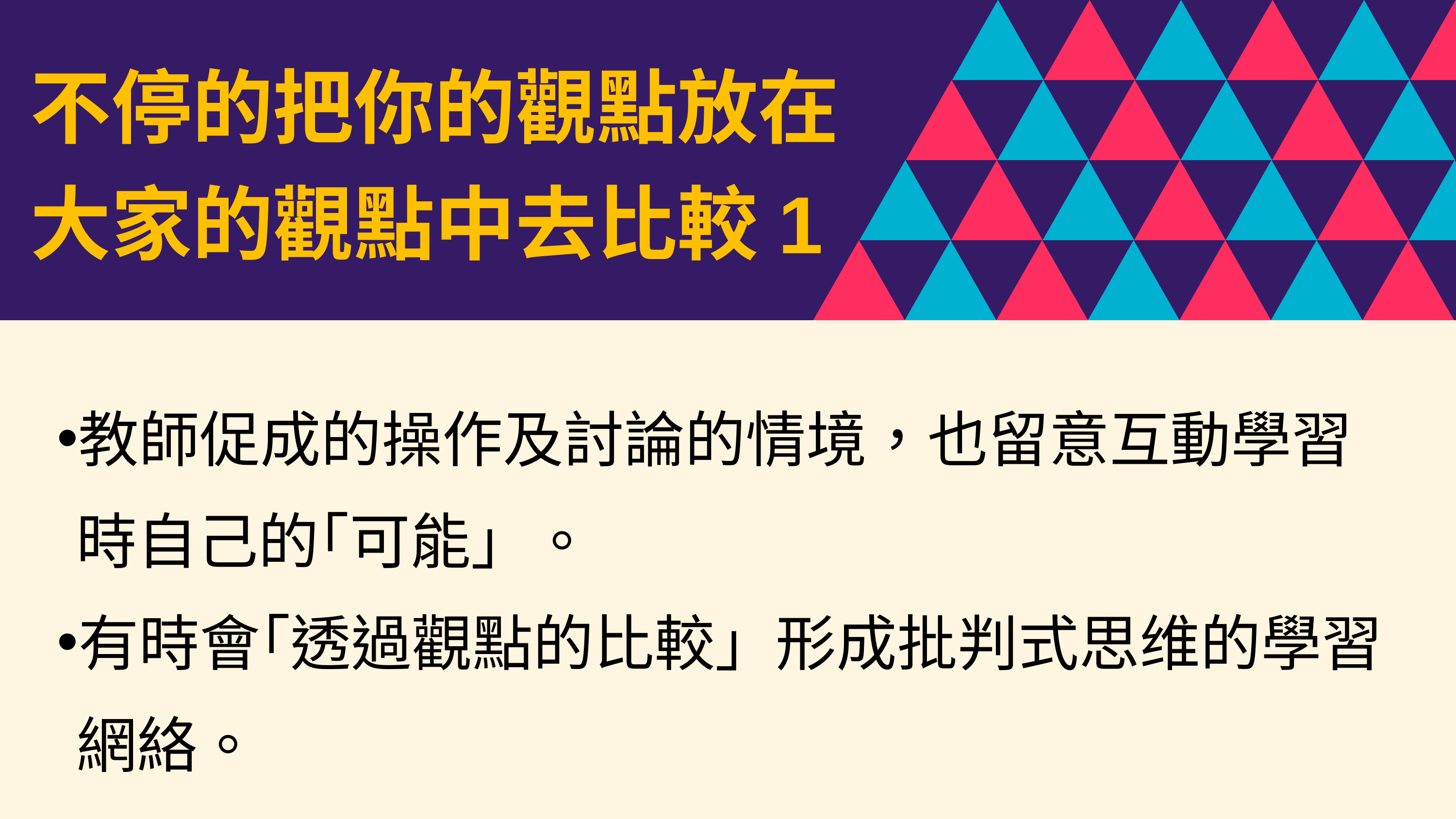

不停的把你的觀點放在大家的觀點中去比較1
教師促成的操作及討論的情境，也留意互動學習時自己的｢可能」。
有時會｢透過觀點的比較」形成批判式思维的學習網絡。